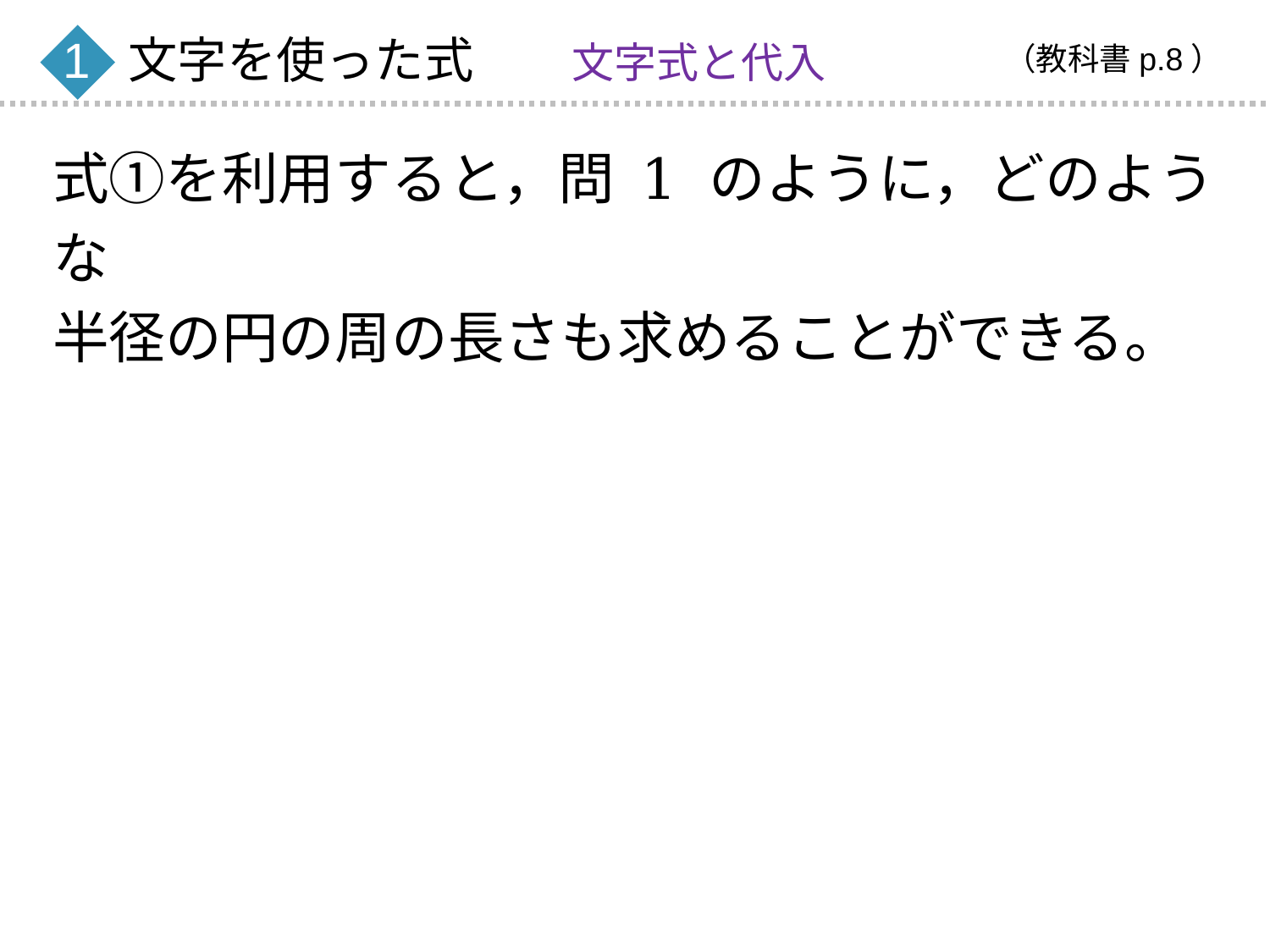

文字を使った式　　文字式と代入
（教科書p.8）
1
式①を利用すると，問 1 のように，どのような
半径の円の周の長さも求めることができる。